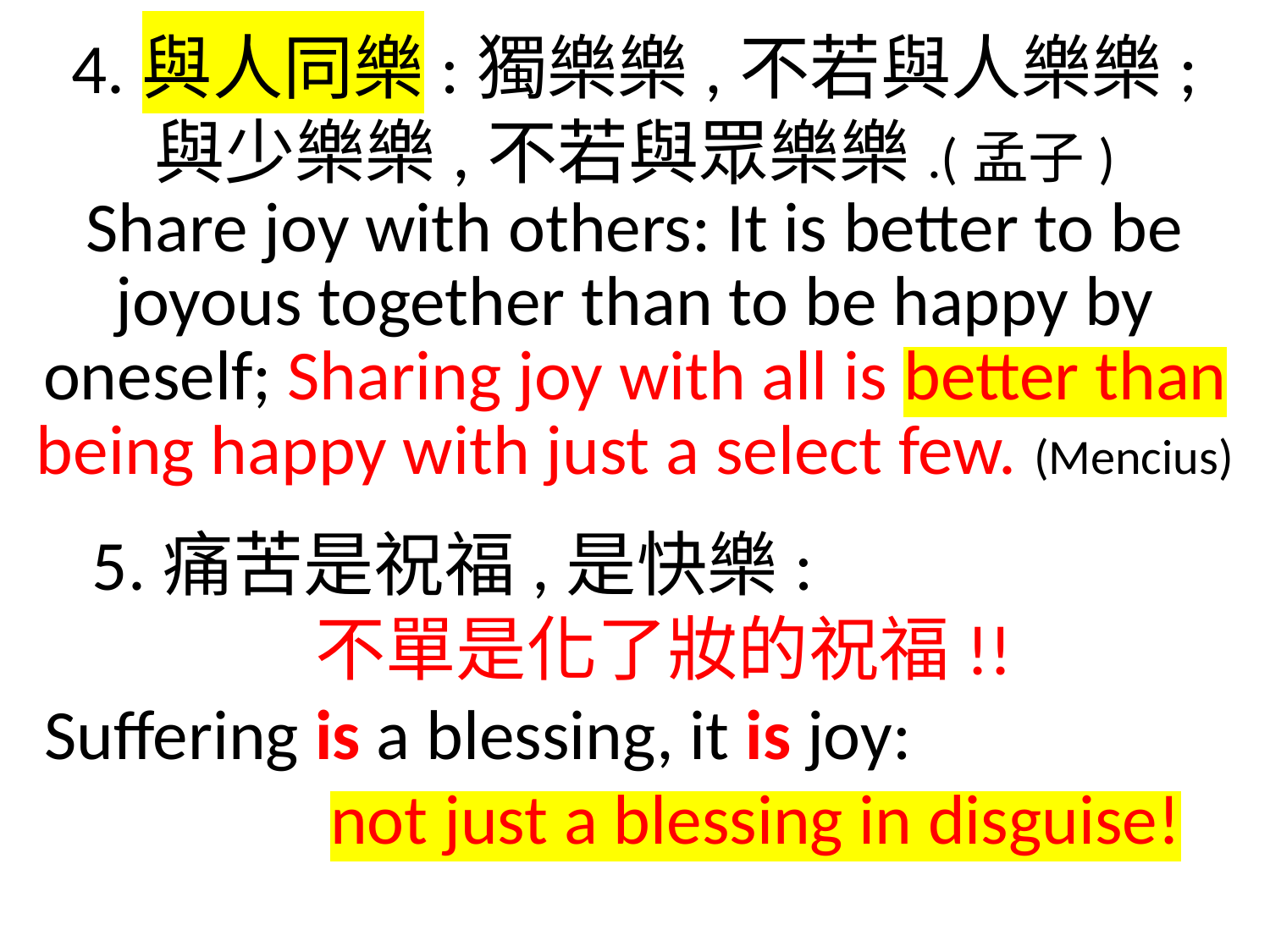

4.與人同樂:獨樂樂,不若與人樂樂;
與少樂樂,不若與眾樂樂.(孟子)
Share joy with others: It is better to be joyous together than to be happy by oneself; Sharing joy with all is better than being happy with just a select few. (Mencius)
     5.痛苦是祝福,是快樂:
                  不單是化了妝的祝福!!
  Suffering is a blessing, it is joy:
                    not just a blessing in disguise!